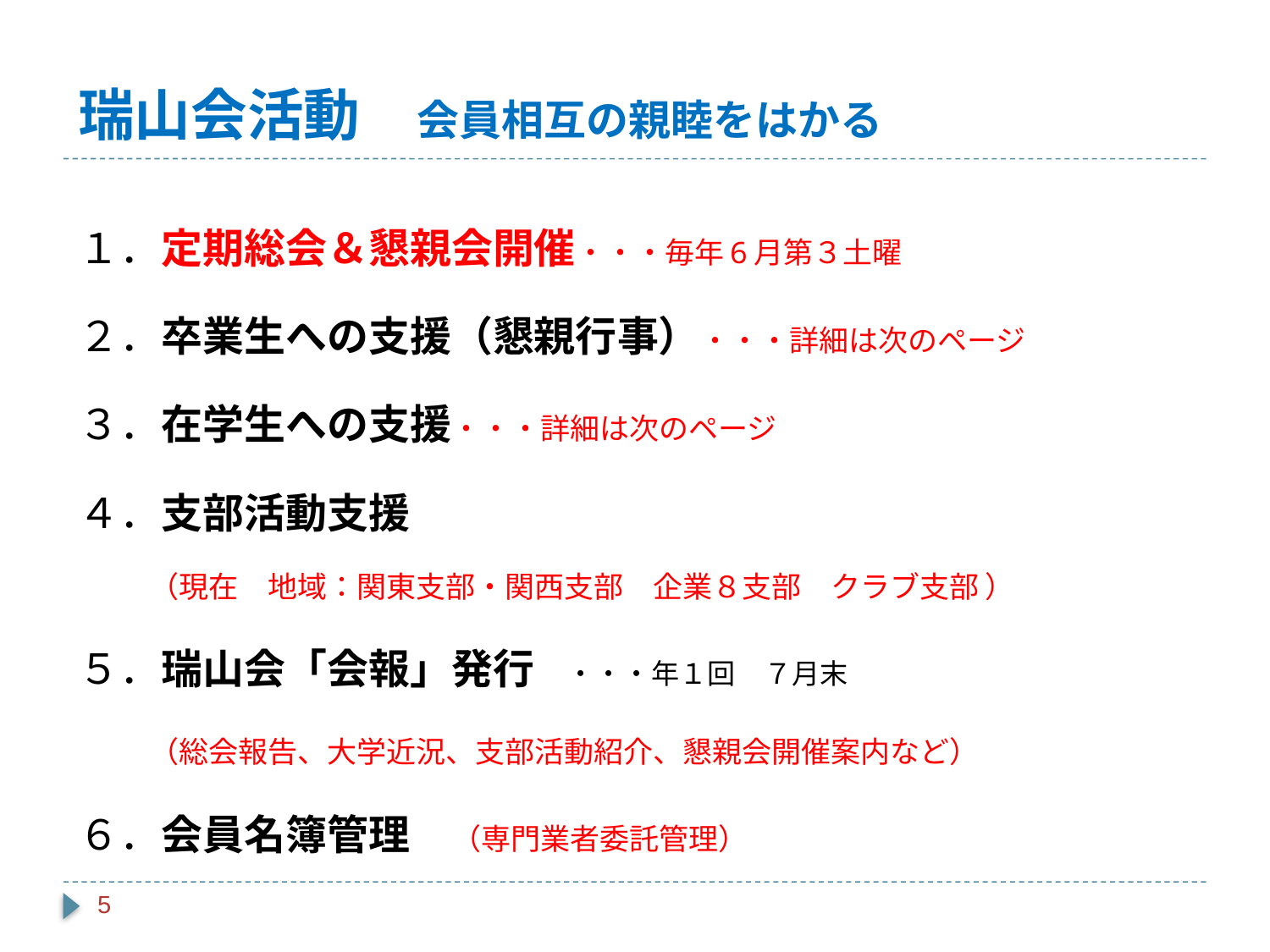

# 瑞山会活動　会員相互の親睦をはかる
１．定期総会＆懇親会開催・・・毎年6月第３土曜
２．卒業生への支援（懇親行事）・・・詳細は次のページ
３．在学生への支援・・・詳細は次のページ
４．支部活動支援
　　（現在　地域：関東支部・関西支部　企業８支部　クラブ支部 ）
５．瑞山会「会報」発行　・・・年１回　７月末
　　（総会報告、大学近況、支部活動紹介、懇親会開催案内など）
６．会員名簿管理　（専門業者委託管理）

5